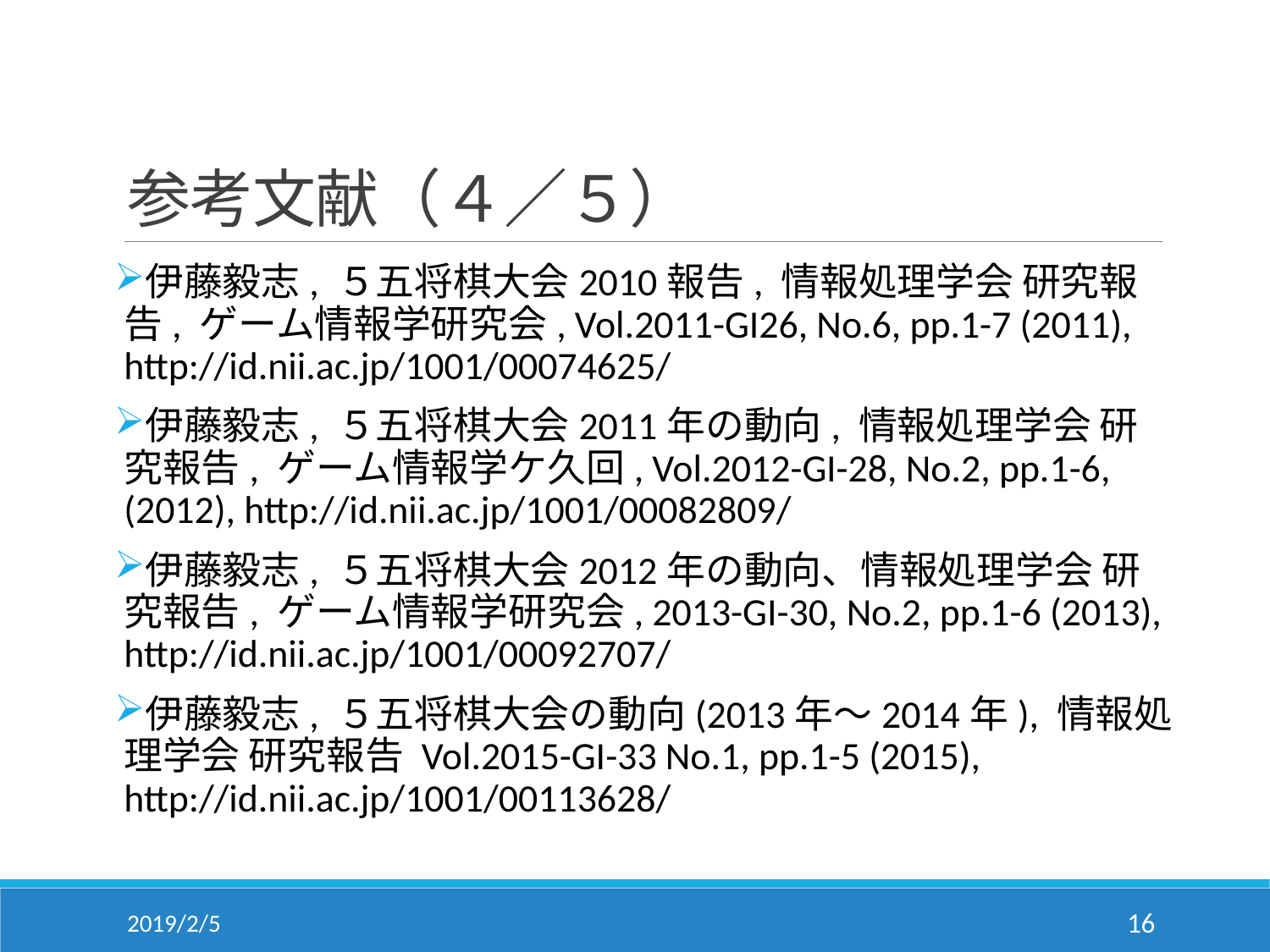

# 参考文献（４／５）
伊藤毅志, ５五将棋大会2010報告, 情報処理学会 研究報告, ゲーム情報学研究会, Vol.2011-GI26, No.6, pp.1-7 (2011),  http://id.nii.ac.jp/1001/00074625/
伊藤毅志, ５五将棋大会2011年の動向, 情報処理学会 研究報告, ゲーム情報学ケ久回, Vol.2012-GI-28, No.2, pp.1-6, (2012), http://id.nii.ac.jp/1001/00082809/
伊藤毅志, ５五将棋大会2012年の動向、情報処理学会 研究報告, ゲーム情報学研究会, 2013-GI-30, No.2, pp.1-6 (2013), http://id.nii.ac.jp/1001/00092707/
伊藤毅志, ５五将棋大会の動向(2013年～2014年), 情報処理学会 研究報告 Vol.2015-GI-33 No.1, pp.1-5 (2015), http://id.nii.ac.jp/1001/00113628/

2019/2/5
16